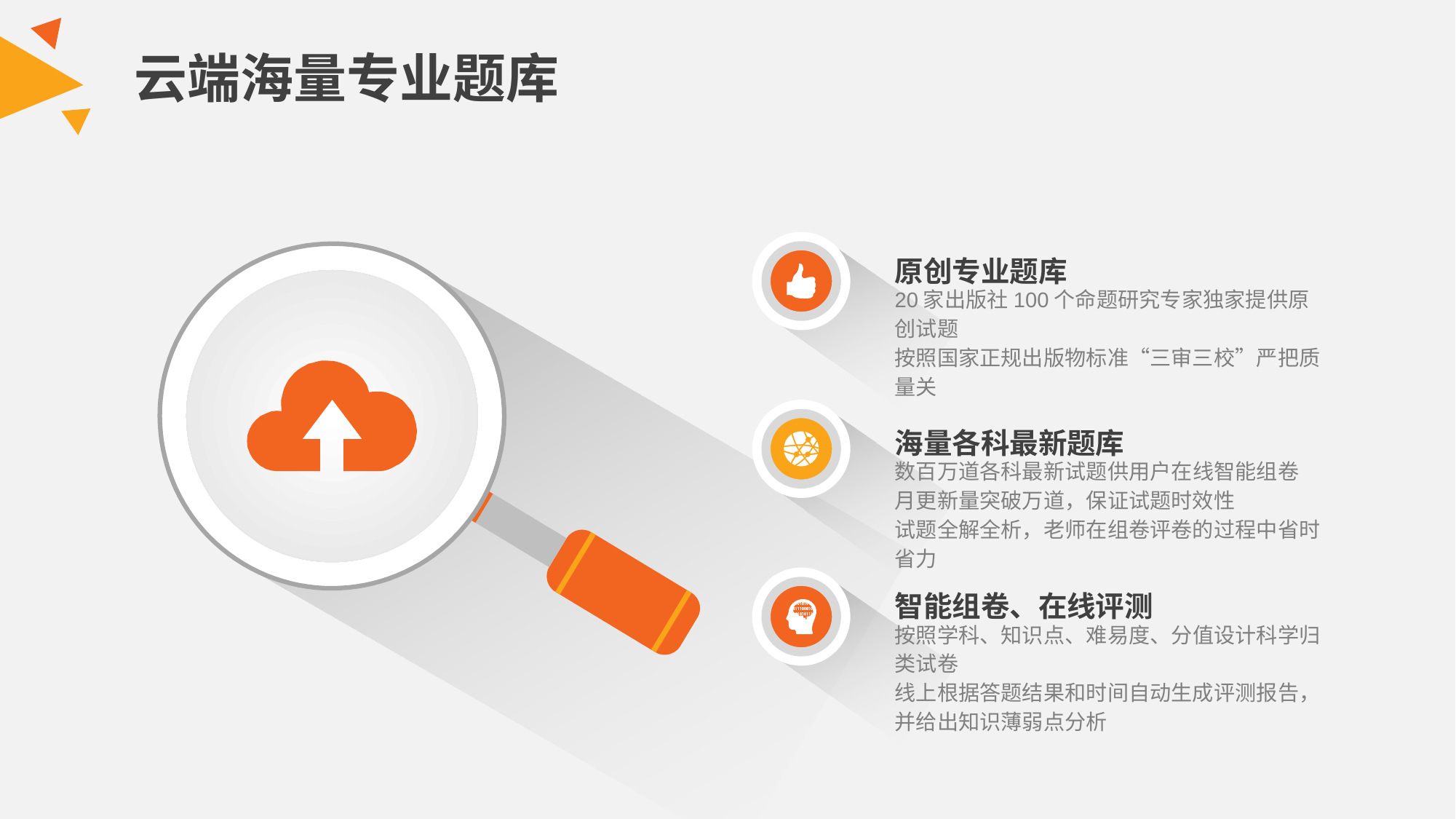

云端海量专业题库

原创专业题库
20家出版社100个命题研究专家独家提供原创试题
按照国家正规出版物标准“三审三校”严把质量关

海量各科最新题库
数百万道各科最新试题供用户在线智能组卷
月更新量突破万道，保证试题时效性
试题全解全析，老师在组卷评卷的过程中省时省力

智能组卷、在线评测
按照学科、知识点、难易度、分值设计科学归类试卷
线上根据答题结果和时间自动生成评测报告，并给出知识薄弱点分析